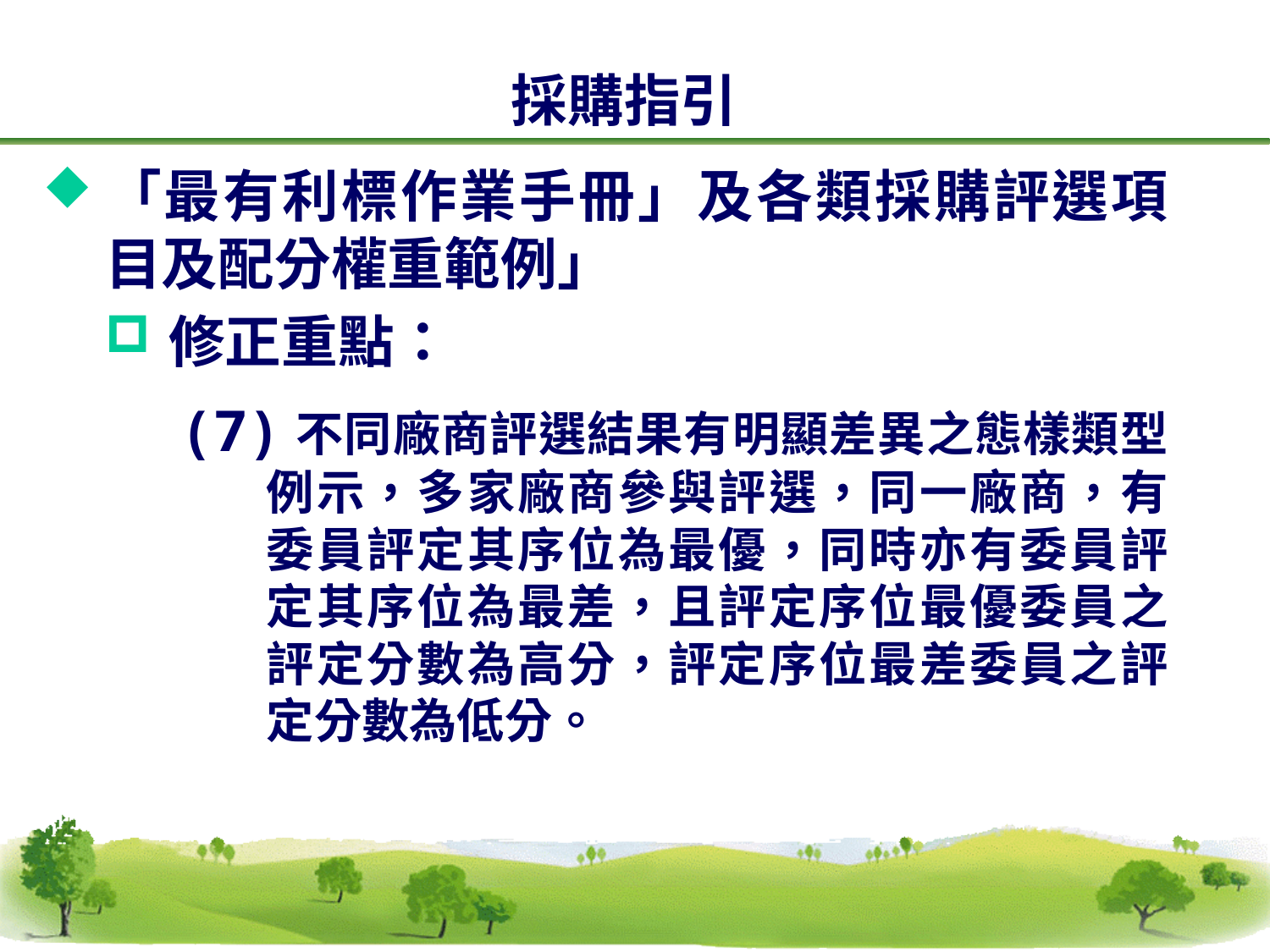

採購指引
「最有利標作業手冊」及各類採購評選項目及配分權重範例」
修正重點：
(7)不同廠商評選結果有明顯差異之態樣類型例示，多家廠商參與評選，同一廠商，有委員評定其序位為最優，同時亦有委員評定其序位為最差，且評定序位最優委員之評定分數為高分，評定序位最差委員之評定分數為低分。